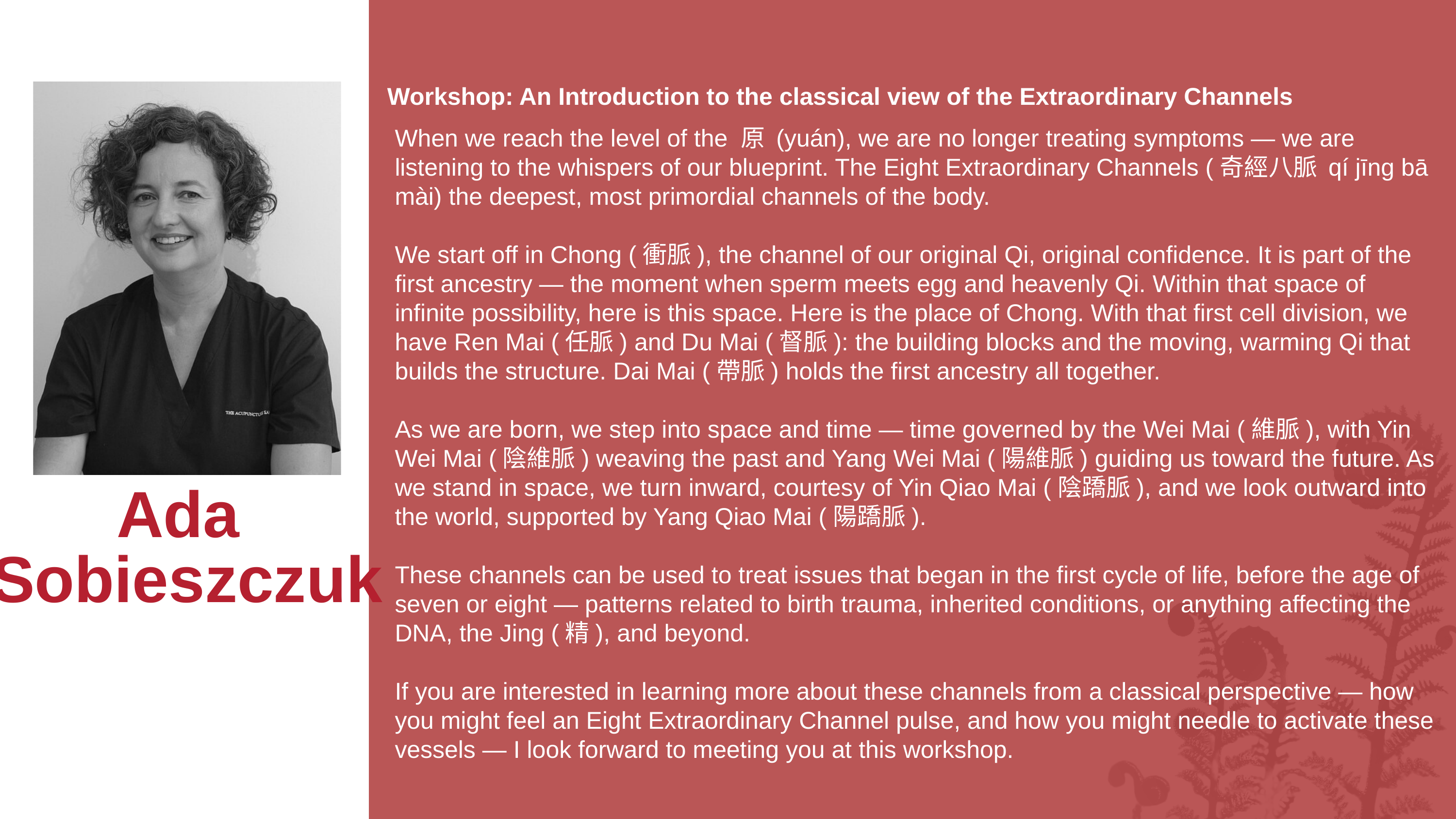

Workshop: An Introduction to the classical view of the Extraordinary Channels
When we reach the level of the 原 (yuán), we are no longer treating symptoms — we are listening to the whispers of our blueprint. The Eight Extraordinary Channels (奇經八脈 qí jīng bā mài) the deepest, most primordial channels of the body.

We start off in Chong (衝脈), the channel of our original Qi, original confidence. It is part of the first ancestry — the moment when sperm meets egg and heavenly Qi. Within that space of infinite possibility, here is this space. Here is the place of Chong. With that first cell division, we have Ren Mai (任脈) and Du Mai (督脈): the building blocks and the moving, warming Qi that builds the structure. Dai Mai (帶脈) holds the first ancestry all together.

As we are born, we step into space and time — time governed by the Wei Mai (維脈), with Yin Wei Mai (陰維脈) weaving the past and Yang Wei Mai (陽維脈) guiding us toward the future. As we stand in space, we turn inward, courtesy of Yin Qiao Mai (陰蹻脈), and we look outward into the world, supported by Yang Qiao Mai (陽蹻脈).

These channels can be used to treat issues that began in the first cycle of life, before the age of seven or eight — patterns related to birth trauma, inherited conditions, or anything affecting the DNA, the Jing (精), and beyond.

If you are interested in learning more about these channels from a classical perspective — how you might feel an Eight Extraordinary Channel pulse, and how you might needle to activate these vessels — I look forward to meeting you at this workshop.

Ada
Sobieszczuk